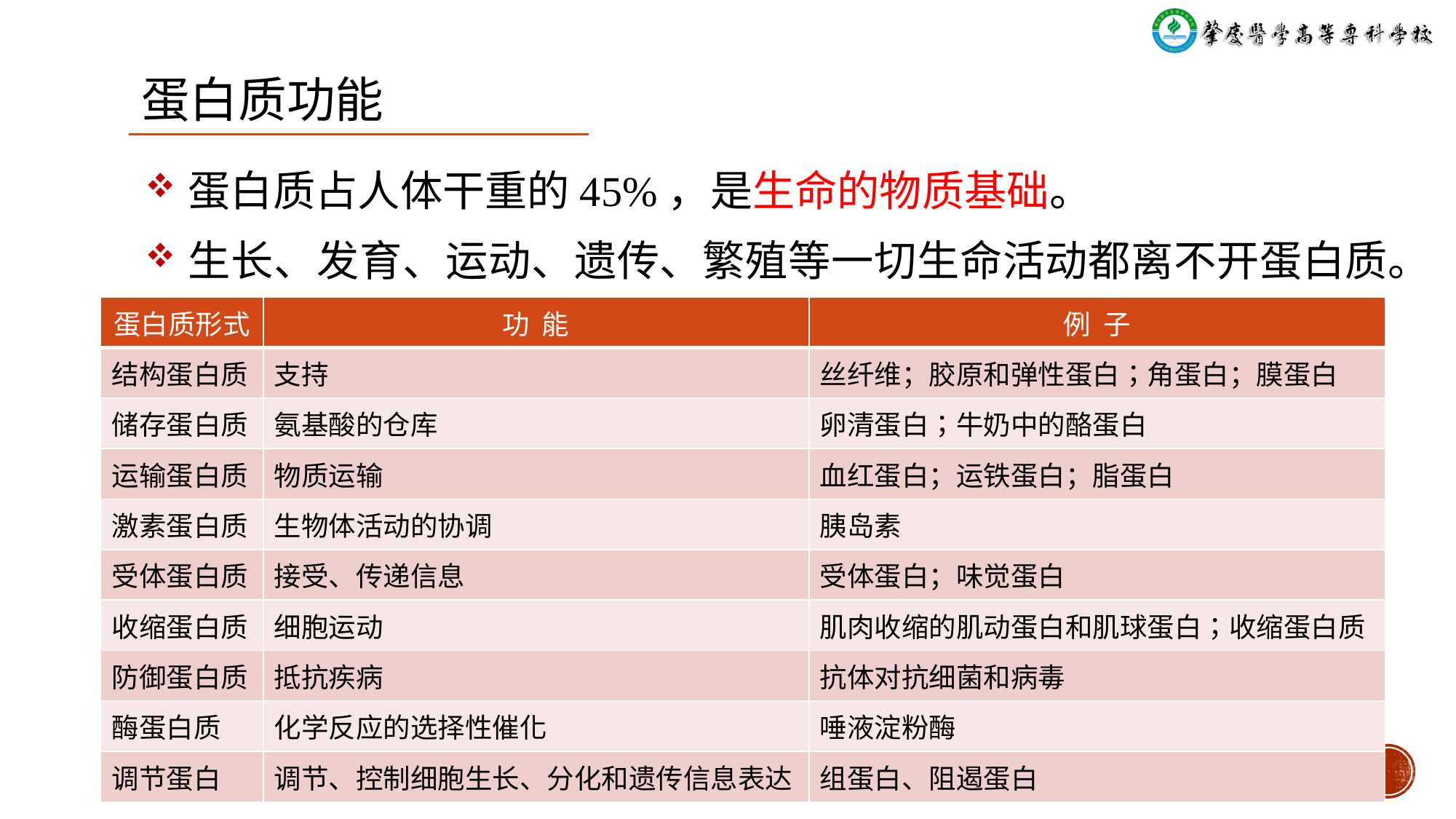

蛋白质功能
蛋白质占人体干重的45%，是生命的物质基础。
生长、发育、运动、遗传、繁殖等一切生命活动都离不开蛋白质。
| 蛋白质形式 | 功 能 | 例 子 |
| --- | --- | --- |
| 结构蛋白质 | 支持 | 丝纤维；胶原和弹性蛋白；角蛋白；膜蛋白 |
| 储存蛋白质 | 氨基酸的仓库 | 卵清蛋白；牛奶中的酪蛋白 |
| 运输蛋白质 | 物质运输 | 血红蛋白；运铁蛋白；脂蛋白 |
| 激素蛋白质 | 生物体活动的协调 | 胰岛素 |
| 受体蛋白质 | 接受、传递信息 | 受体蛋白；味觉蛋白 |
| 收缩蛋白质 | 细胞运动 | 肌肉收缩的肌动蛋白和肌球蛋白；收缩蛋白质 |
| 防御蛋白质 | 抵抗疾病 | 抗体对抗细菌和病毒 |
| 酶蛋白质 | 化学反应的选择性催化 | 唾液淀粉酶 |
| 调节蛋白 | 调节、控制细胞生长、分化和遗传信息表达 | 组蛋白、阻遏蛋白 |